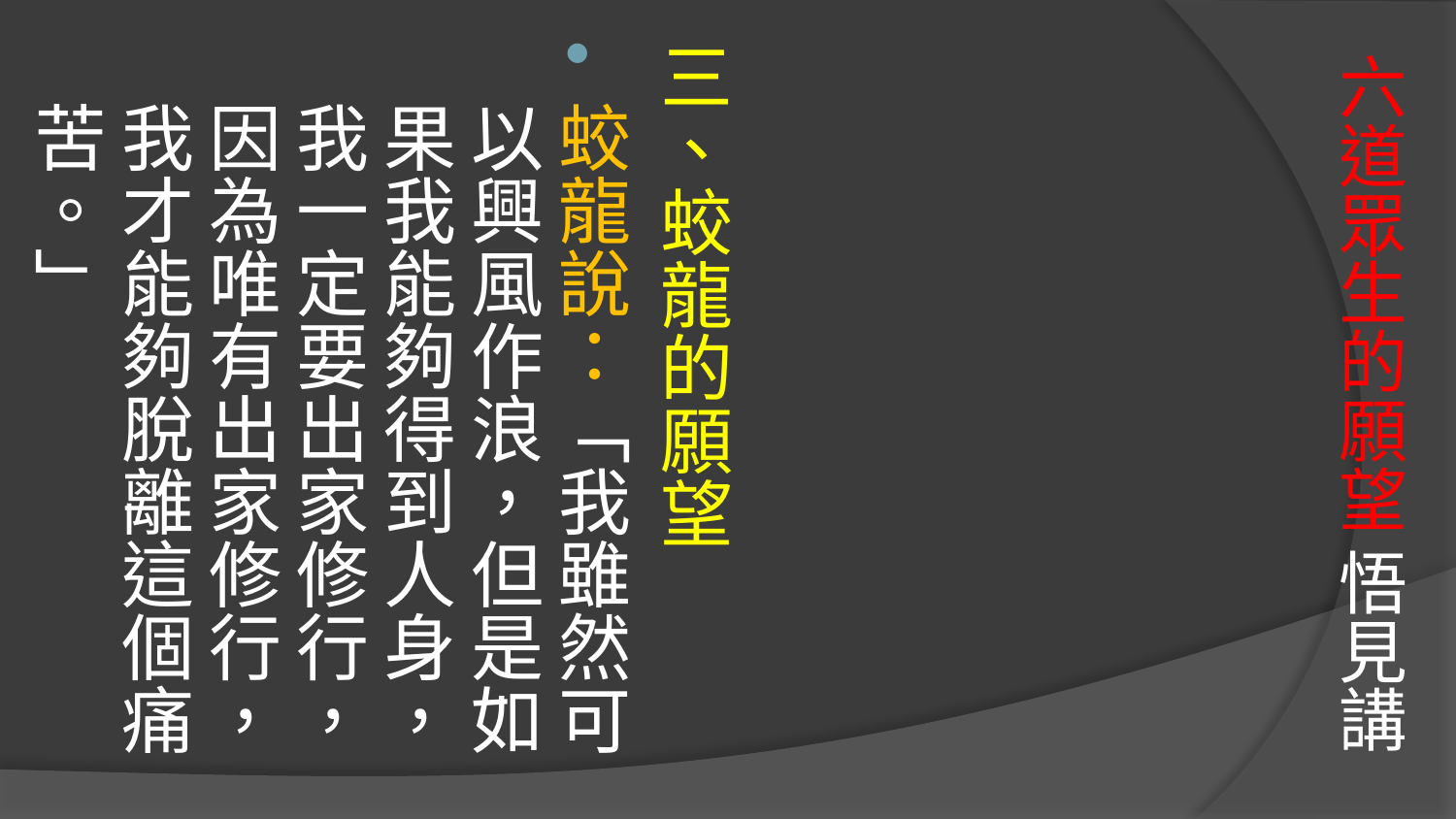

三、蛟龍的願望
蛟龍說：「我雖然可以興風作浪，但是如果我能夠得到人身，我一定要出家修行，因為唯有出家修行，我才能夠脫離這個痛苦。」
# 六道眾生的願望 悟見講